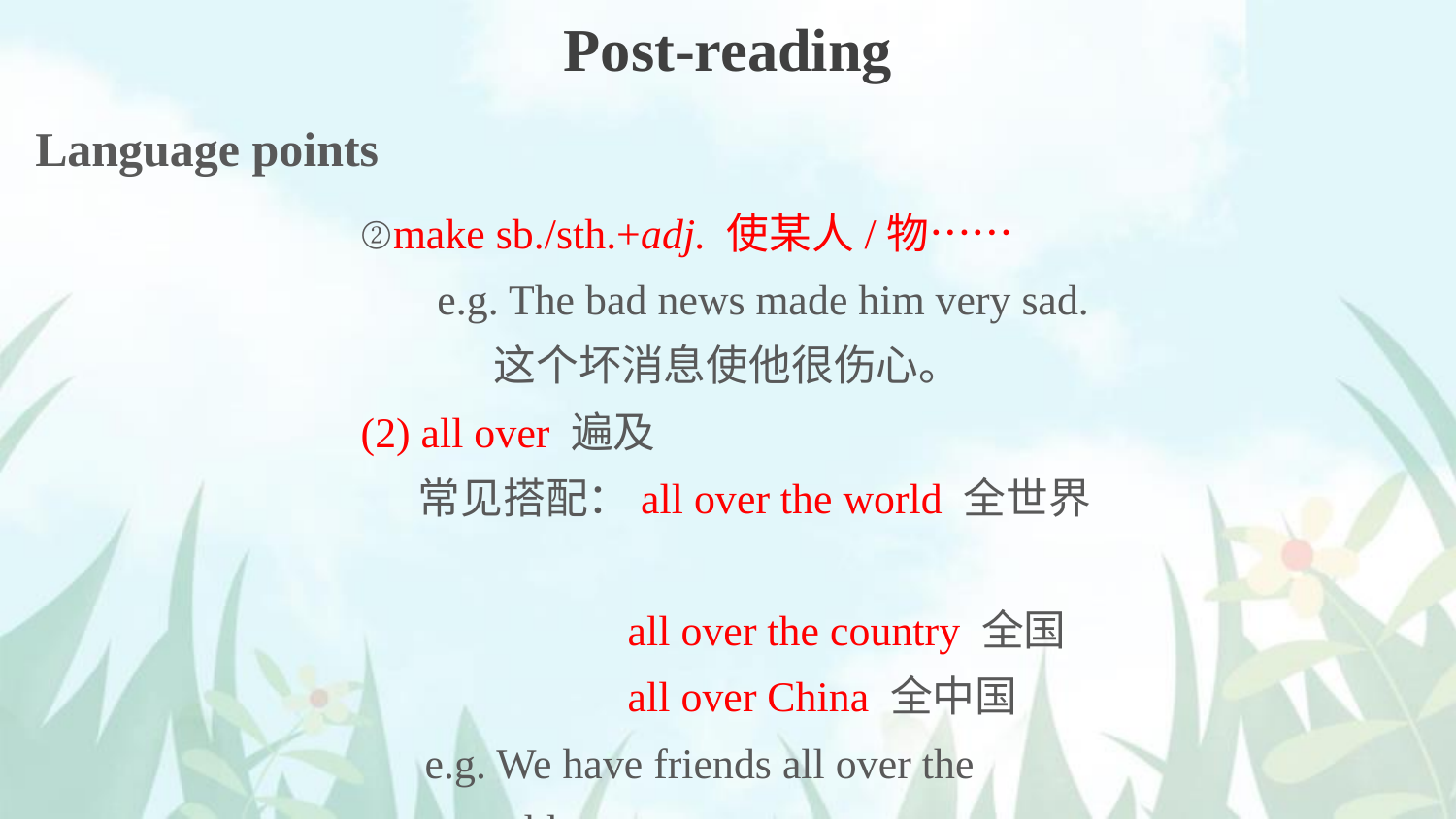

Post-reading
Language points
②make sb./sth.+adj. 使某人/物……
   e.g. The bad news made him very sad.
             这个坏消息使他很伤心。
(2) all over 遍及
     常见搭配：all over the world 全世界
                         all over the country 全国
                         all over China 全中国
      e.g. We have friends all over the world.
             我们的朋友遍天下。